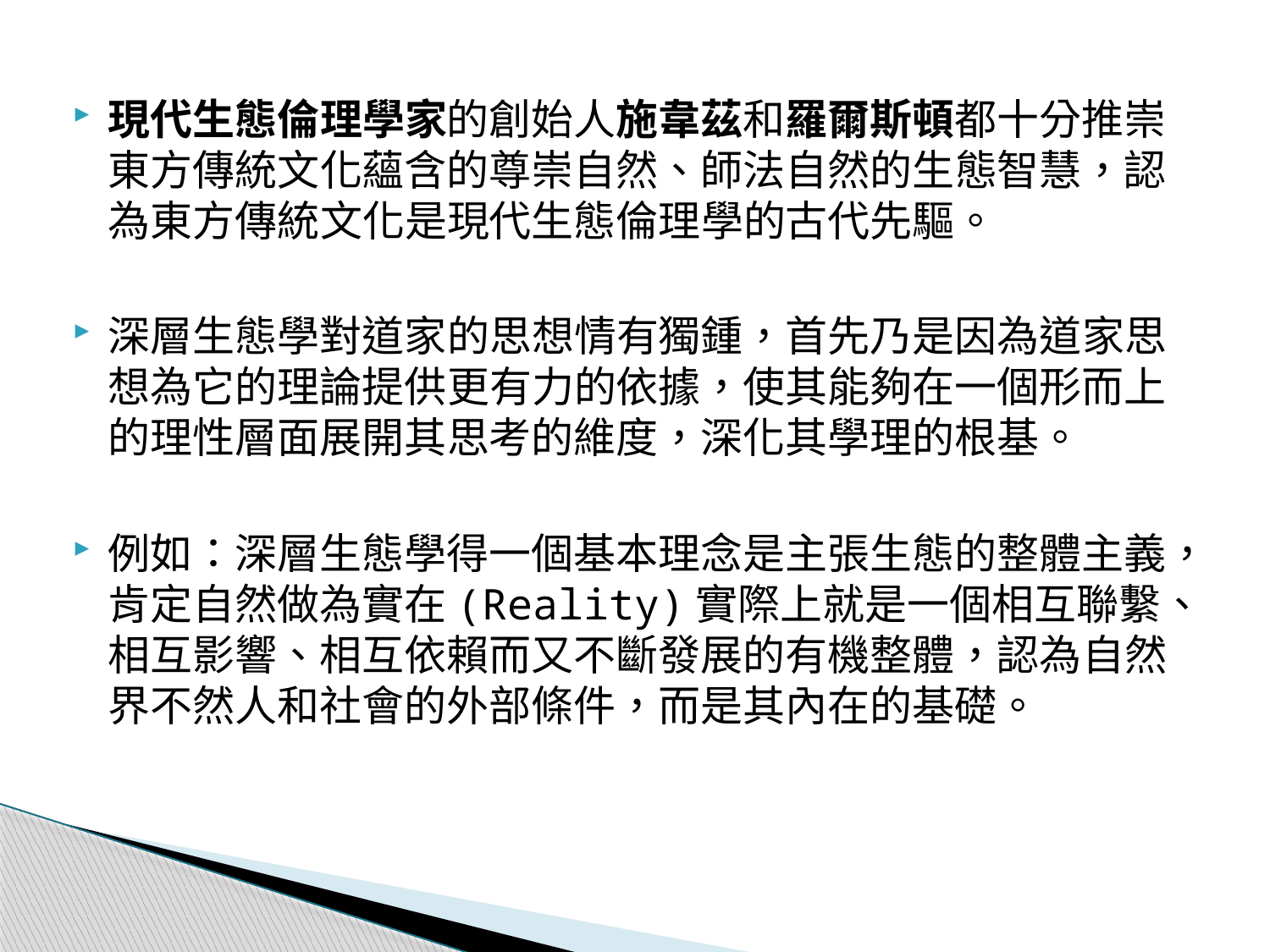

現代生態倫理學家的創始人施韋茲和羅爾斯頓都十分推崇東方傳統文化蘊含的尊崇自然、師法自然的生態智慧，認為東方傳統文化是現代生態倫理學的古代先驅。

深層生態學對道家的思想情有獨鍾，首先乃是因為道家思想為它的理論提供更有力的依據，使其能夠在一個形而上的理性層面展開其思考的維度，深化其學理的根基。

例如：深層生態學得一個基本理念是主張生態的整體主義，肯定自然做為實在(Reality)實際上就是一個相互聯繫、相互影響、相互依賴而又不斷發展的有機整體，認為自然界不然人和社會的外部條件，而是其內在的基礎。